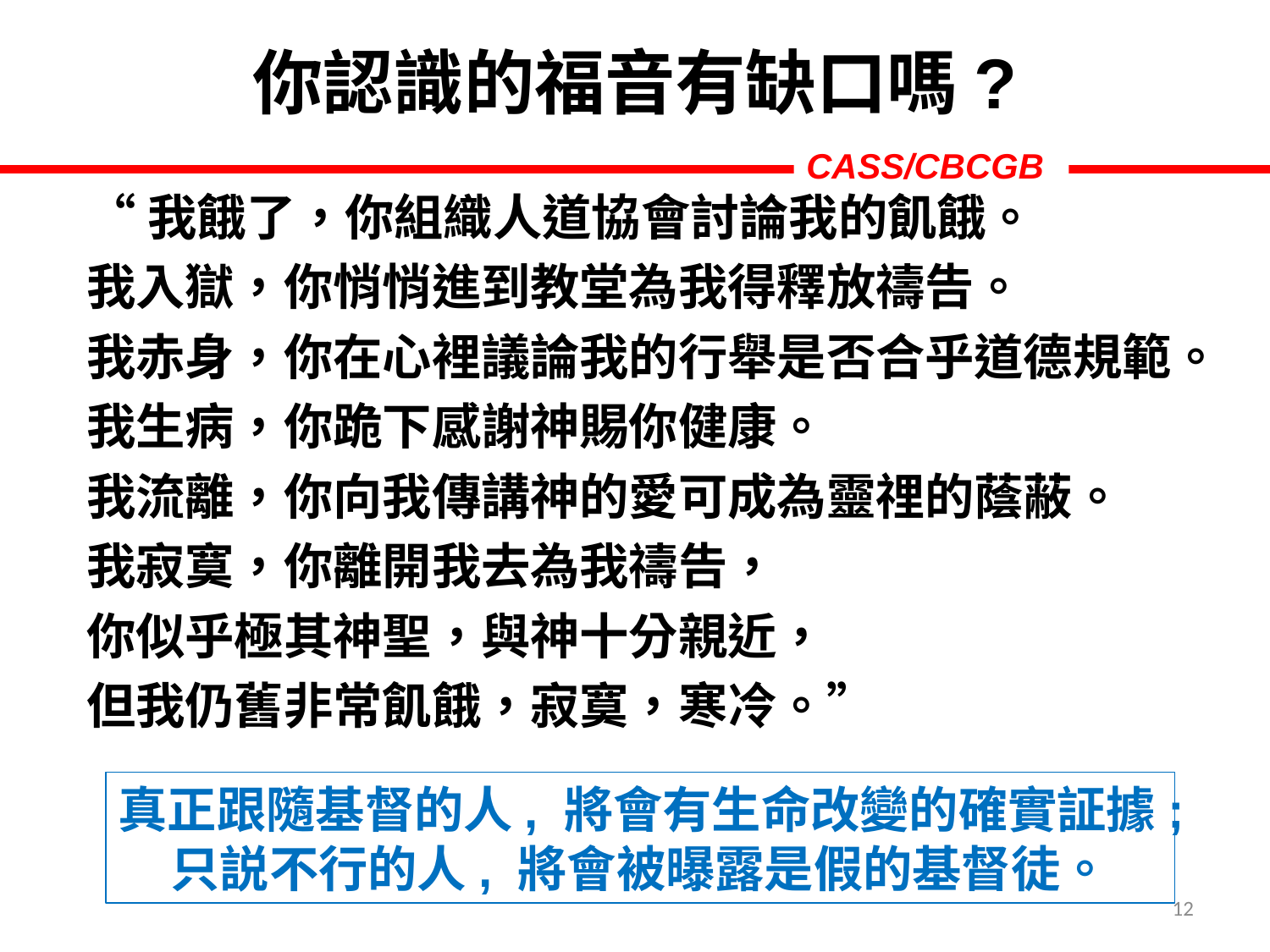

你認識的福音有缺口嗎?
“我餓了，你組織人道協會討論我的飢餓。
我入獄，你悄悄進到教堂為我得釋放禱告。
我赤身，你在心裡議論我的行舉是否合乎道德規範。
我生病，你跪下感謝神賜你健康。
我流離，你向我傳講神的愛可成為靈𥚃的蔭蔽。
我寂寞，你離開我去為我禱告，
你似乎極其神聖，與神十分親近，
但我仍舊非常飢餓，寂寞，寒冷。”
真正跟隨基督的人, 將會有生命改變的確實証據;只説不行的人, 將會被曝露是假的基督徒。
12